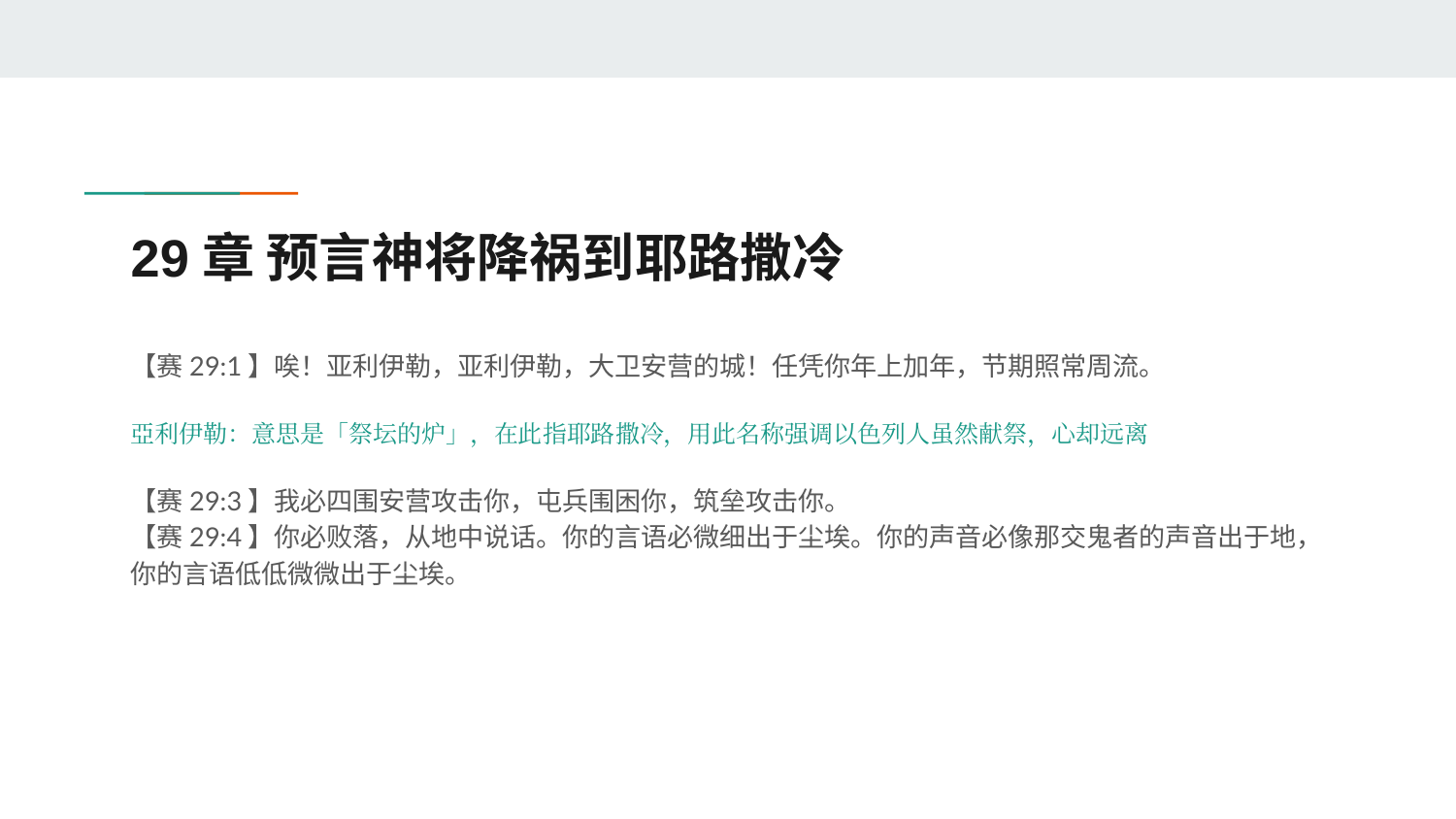

# 29章 预言神将降祸到耶路撒冷
【赛29:1】唉！亚利伊勒，亚利伊勒，大卫安营的城！任凭你年上加年，节期照常周流。
亞利伊勒：意思是「祭坛的炉」，在此指耶路撒冷，用此名称强调以色列人虽然献祭，心却远离
【赛29:3】我必四围安营攻击你，屯兵围困你，筑垒攻击你。
【赛29:4】你必败落，从地中说话。你的言语必微细出于尘埃。你的声音必像那交鬼者的声音出于地，你的言语低低微微出于尘埃。